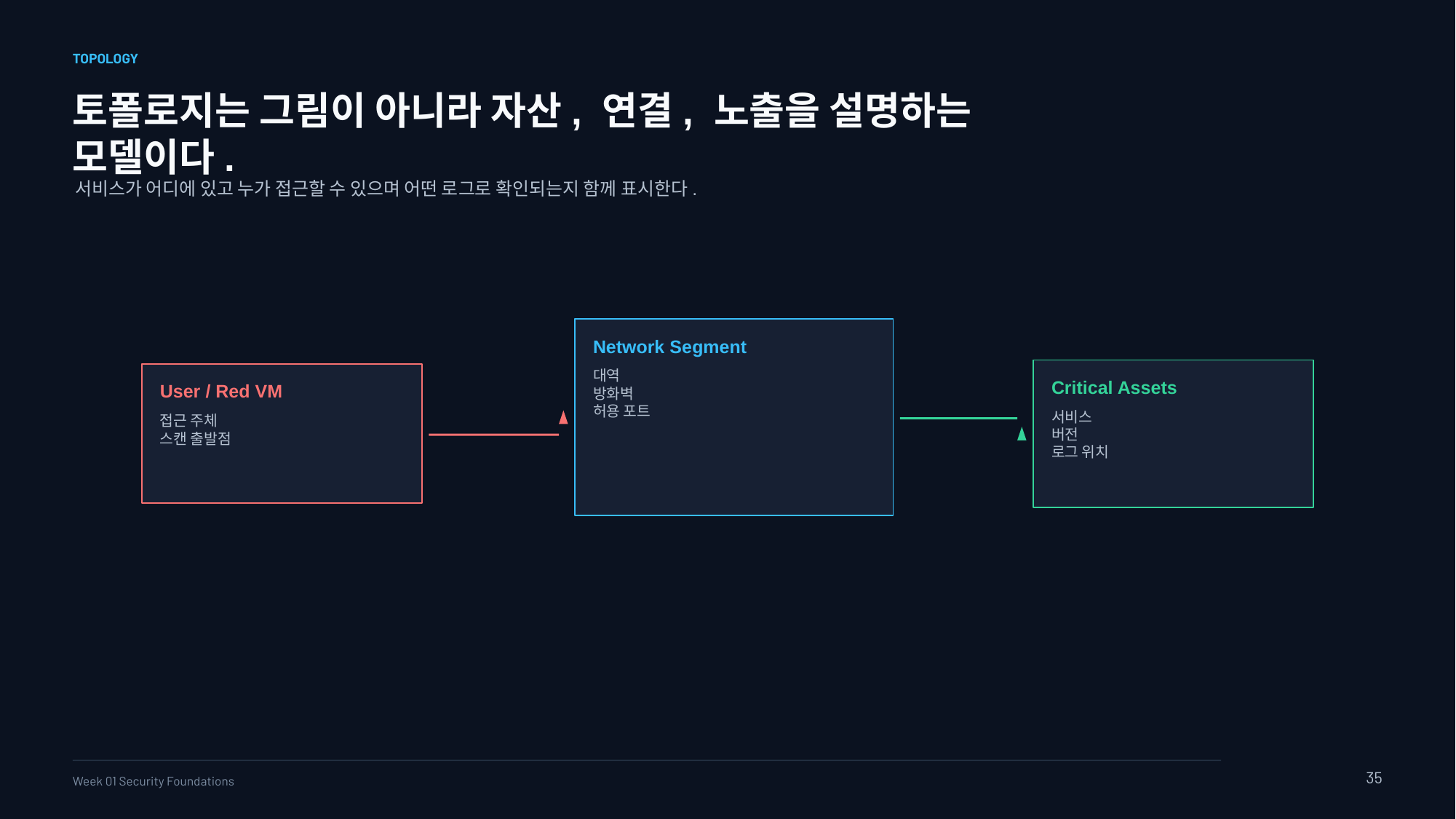

TOPOLOGY
토폴로지는 그림이 아니라 자산, 연결, 노출을 설명하는 모델이다.
서비스가 어디에 있고 누가 접근할 수 있으며 어떤 로그로 확인되는지 함께 표시한다.

Network Segment

대역
방화벽
허용 포트
Critical Assets
User / Red VM
서비스
버전
로그 위치

접근 주체
스캔 출발점

35
Week 01 Security Foundations